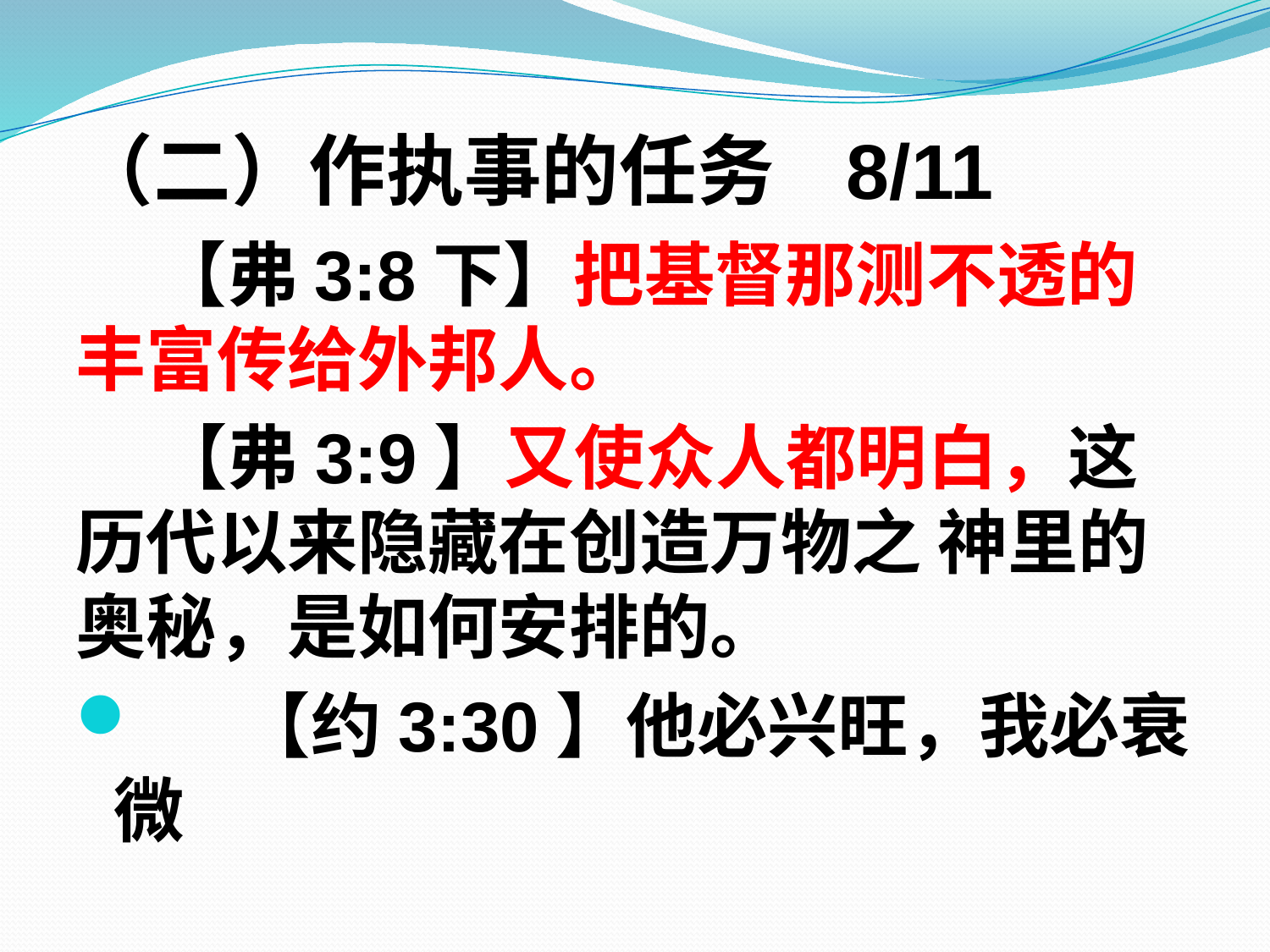

（二）作执事的任务   8/11
    【弗3:8下】把基督那测不透的丰富传给外邦人。
    【弗3:9】又使众人都明白，这历代以来隐藏在创造万物之 神里的奥秘，是如何安排的。
     【约3:30】他必兴旺，我必衰微